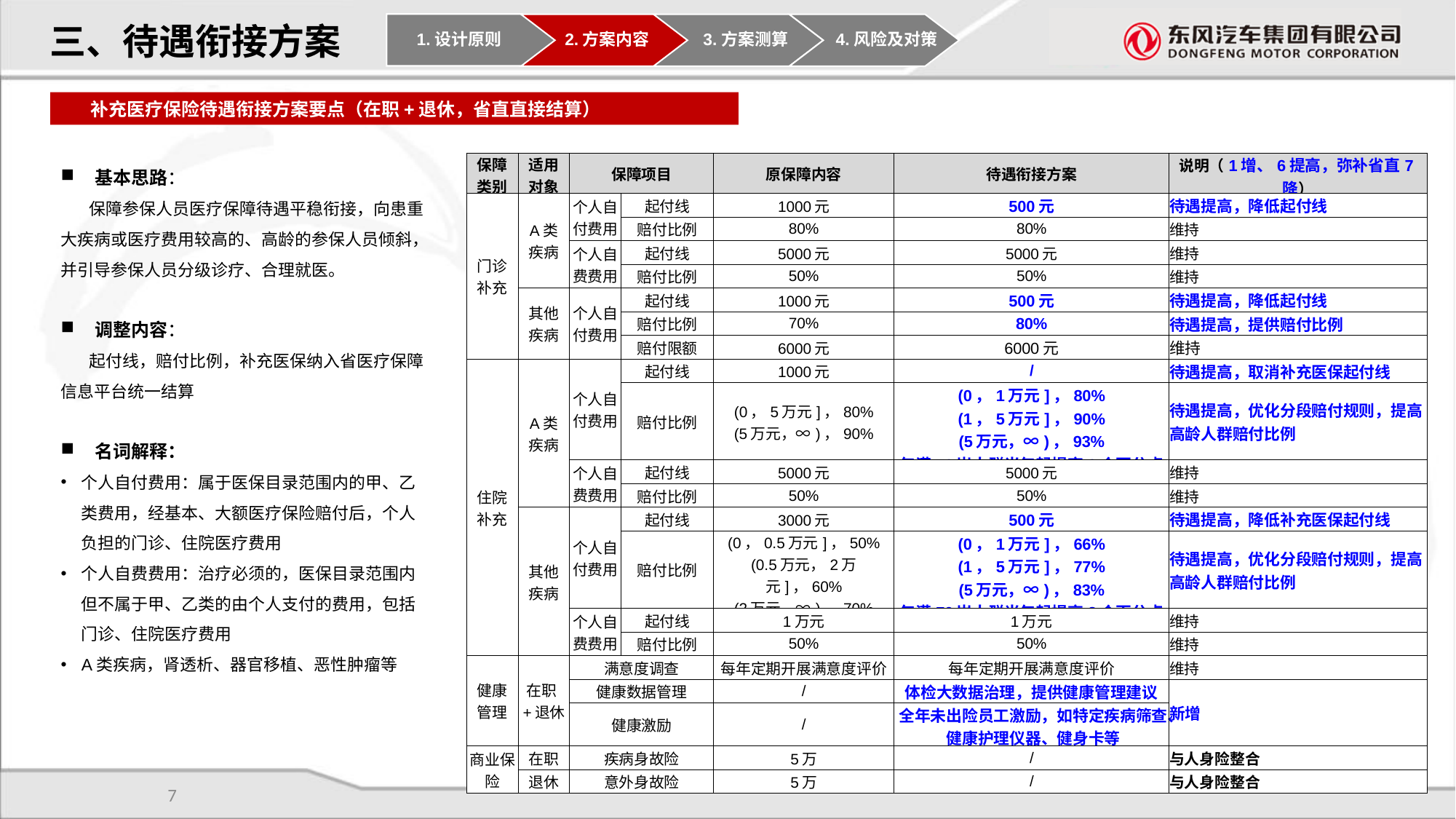

三、待遇衔接方案

1.设计原则
2.方案内容
3.方案测算
4.风险及对策
      补充医疗保险待遇衔接方案要点（在职+退休，省直直接结算）
基本思路：
      保障参保人员医疗保障待遇平稳衔接，向患重大疾病或医疗费用较高的、高龄的参保人员倾斜，并引导参保人员分级诊疗、合理就医。

调整内容：
      起付线，赔付比例，补充医保纳入省医疗保障信息平台统一结算

名词解释：
个人自付费用：属于医保目录范围内的甲、乙类费用，经基本、大额医疗保险赔付后，个人负担的门诊、住院医疗费用
个人自费费用：治疗必须的，医保目录范围内但不属于甲、乙类的由个人支付的费用，包括门诊、住院医疗费用
A类疾病，肾透析、器官移植、恶性肿瘤等
| 保障 类别 | 适用 对象 | 保障项目 |  | 原保障内容 | 待遇衔接方案 | 说明（1增、6提高，弥补省直7降） |
| --- | --- | --- | --- | --- | --- | --- |
| 门诊 补充 | A类 疾病 | 个人自付费用 | 起付线 | 1000元 | 500元 | 待遇提高，降低起付线 |
|  |  |  | 赔付比例 | 80% | 80% | 维持 |
|  |  | 个人自费费用 | 起付线 | 5000元 | 5000元 | 维持 |
|  |  |  | 赔付比例 | 50% | 50% | 维持 |
|  | 其他 疾病 | 个人自付费用 | 起付线 | 1000元 | 500元 | 待遇提高，降低起付线 |
|  |  |  | 赔付比例 | 70% | 80% | 待遇提高，提供赔付比例 |
|  |  |  | 赔付限额 | 6000元 | 6000元 | 维持 |
| 住院 补充 | A类 疾病 | 个人自付费用 | 起付线 | 1000元 | / | 待遇提高，取消补充医保起付线 |
|  |  |  | 赔付比例 | (0，5万元]，80% (5万元，∞)，90% | (0，1万元]，80% (1，5万元]，90% (5万元，∞)，93% 年满70岁人群当年起提高2个百分点 | 待遇提高，优化分段赔付规则，提高高龄人群赔付比例 |
|  |  | 个人自费费用 | 起付线 | 5000元 | 5000元 | 维持 |
|  |  |  | 赔付比例 | 50% | 50% | 维持 |
|  | 其他 疾病 | 个人自付费用 | 起付线 | 3000元 | 500元 | 待遇提高，降低补充医保起付线 |
|  |  |  | 赔付比例 | (0，0.5万元]，50% (0.5万元，2万元]，60% (2万元，∞)，70% | (0，1万元]，66% (1，5万元]，77% (5万元，∞)，83% 年满70岁人群当年起提高2个百分点 | 待遇提高，优化分段赔付规则，提高高龄人群赔付比例 |
|  |  | 个人自费费用 | 起付线 | 1万元 | 1万元 | 维持 |
|  |  |  | 赔付比例 | 50% | 50% | 维持 |
| 健康 管理 | 在职+退休 | 满意度调查 |  | 每年定期开展满意度评价 | 每年定期开展满意度评价 | 维持 |
|  |  | 健康数据管理 |  | / | 体检大数据治理，提供健康管理建议 | 新增 |
|  |  | 健康激励 |  | / | 全年未出险员工激励，如特定疾病筛查、健康护理仪器、健身卡等 |  |
| 商业保险 | 在职 | 疾病身故险 |  | 5万 | / | 与人身险整合 |
|  | 退休 | 意外身故险 |  | 5万 | / | 与人身险整合 |